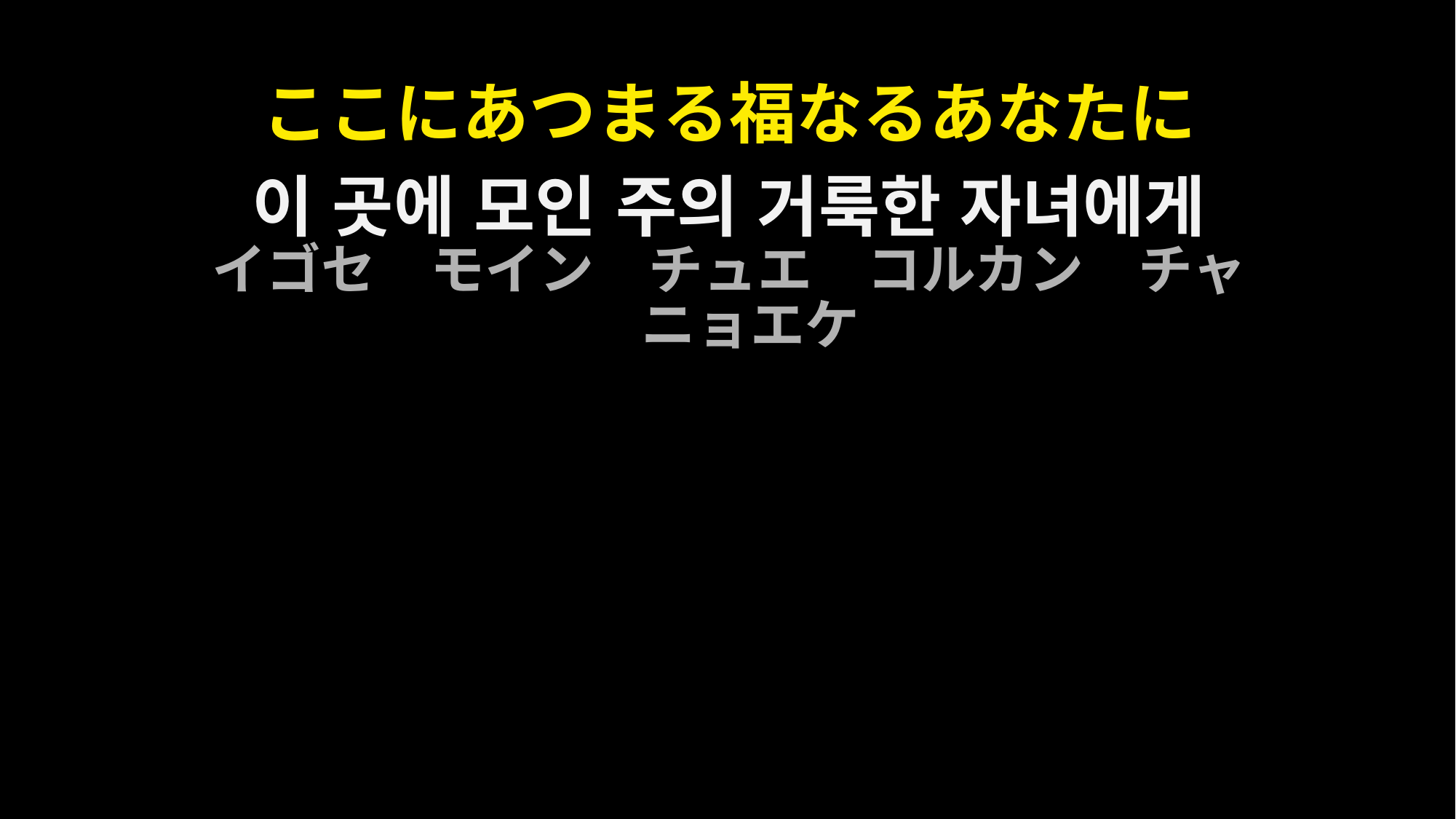

ここにあつまる福なるあなたに
이 곳에 모인 주의 거룩한 자녀에게
イゴセ　モイン　チュエ　コルカン　チャニョエケ